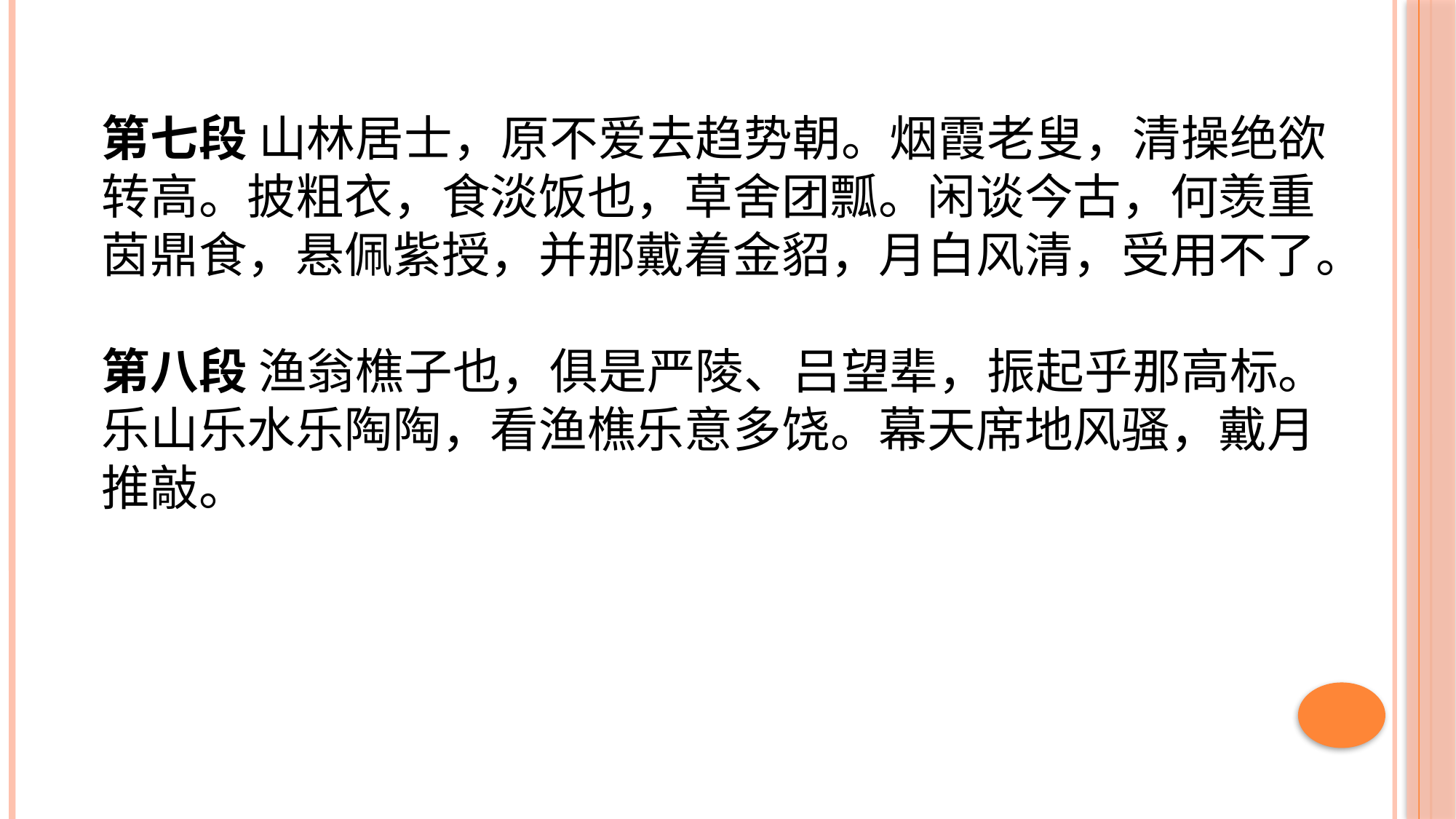

第七段 山林居士，原不爱去趋势朝。烟霞老叟，清操绝欲转高。披粗衣，食淡饭也，草舍团瓢。闲谈今古，何羡重茵鼎食，悬佩紫授，并那戴着金貂，月白风清，受用不了。

第八段 渔翁樵子也，俱是严陵、吕望辈，振起乎那高标。乐山乐水乐陶陶，看渔樵乐意多饶。幕天席地风骚，戴月推敲。